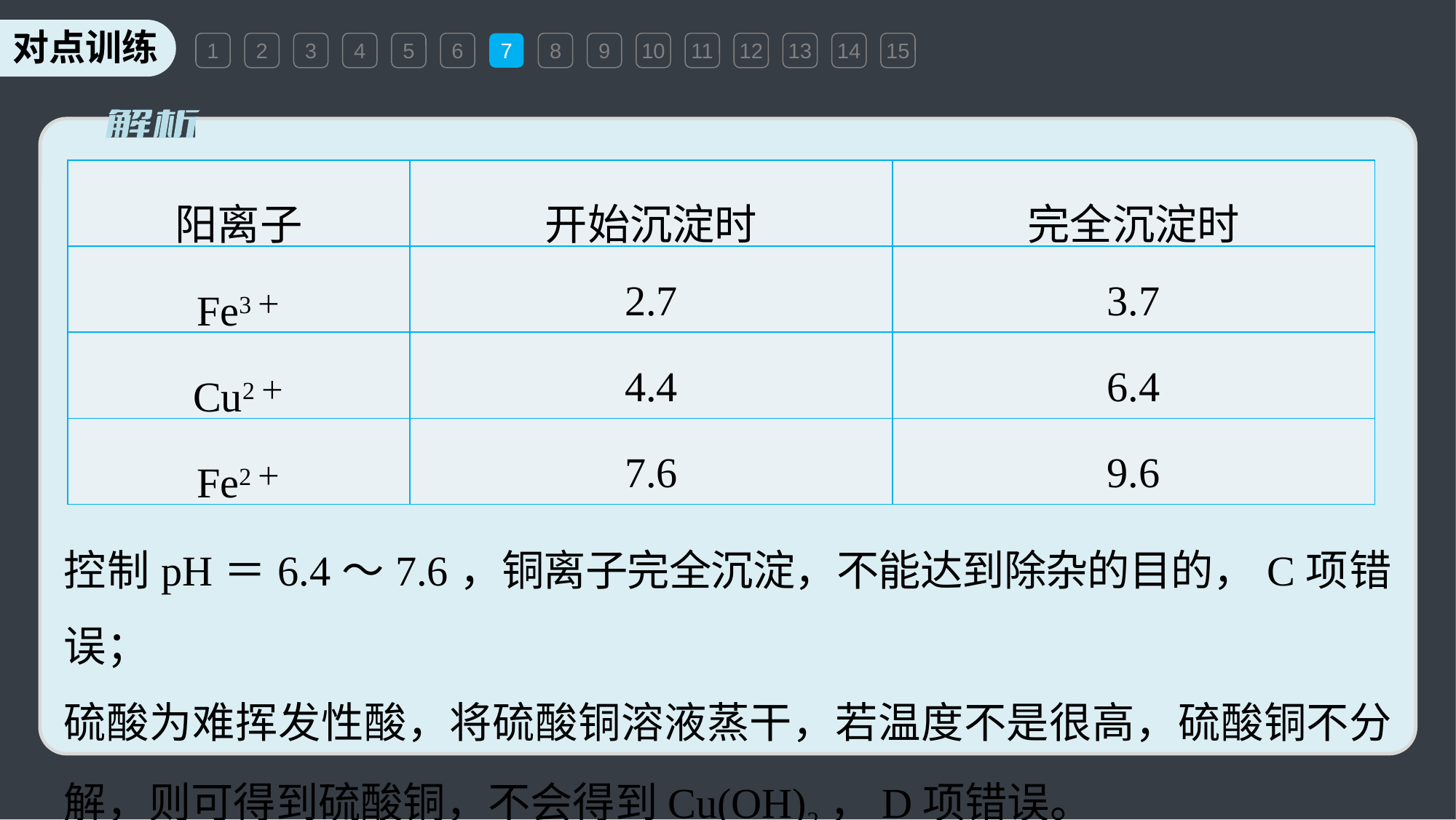

1
2
3
4
5
6
7
8
9
10
11
12
13
14
15

| 阳离子 | 开始沉淀时 | 完全沉淀时 |
| --- | --- | --- |
| Fe3＋ | 2.7 | 3.7 |
| Cu2＋ | 4.4 | 6.4 |
| Fe2＋ | 7.6 | 9.6 |
控制pH＝6.4～7.6，铜离子完全沉淀，不能达到除杂的目的，C项错误；
硫酸为难挥发性酸，将硫酸铜溶液蒸干，若温度不是很高，硫酸铜不分解，则可得到硫酸铜，不会得到Cu(OH)2，D项错误。